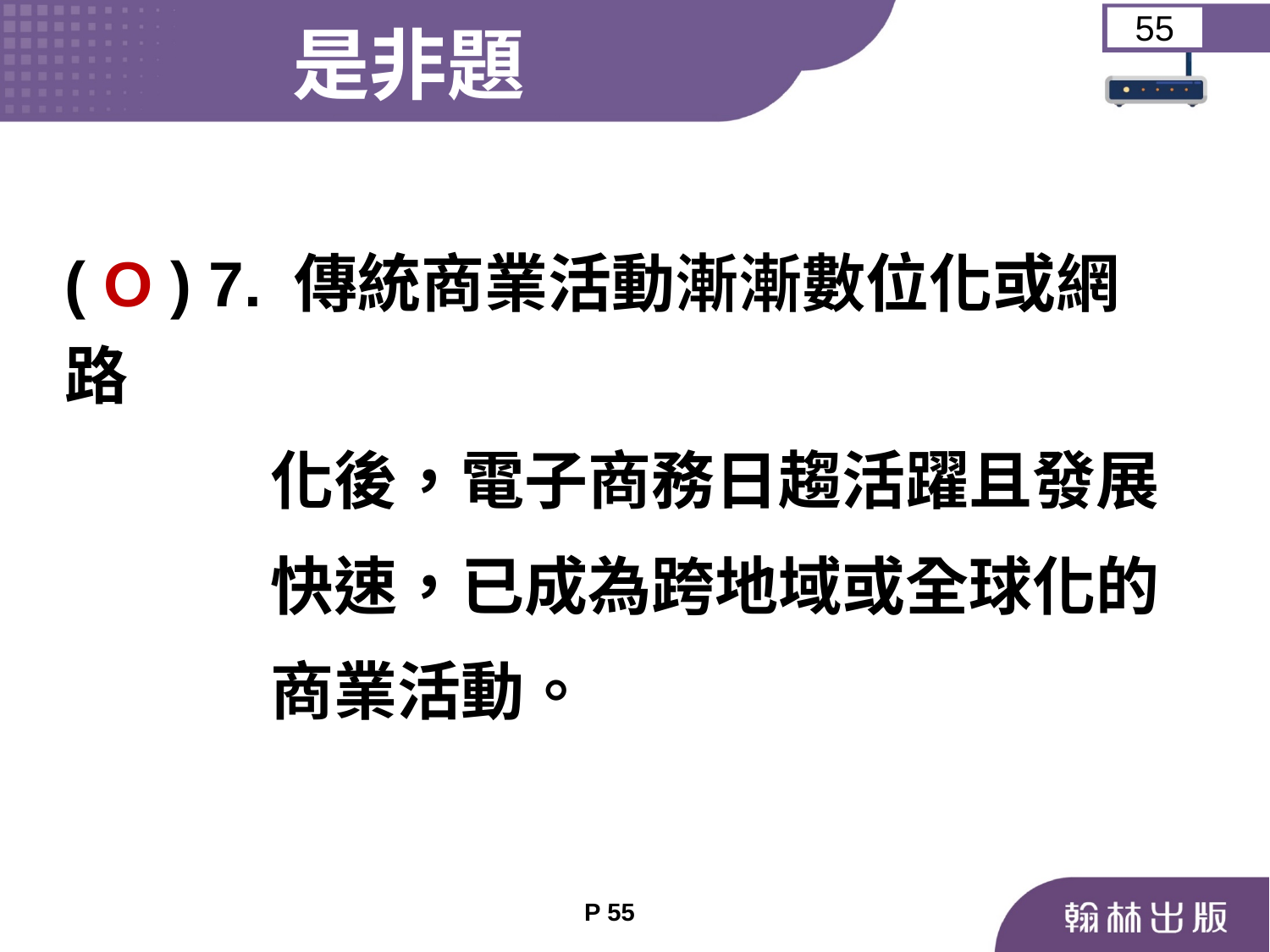

是非題

55
	( O ) 7. 傳統商業活動漸漸數位化或網路
               化後，電子商務日趨活躍且發展
               快速，已成為跨地域或全球化的
               商業活動。
P 55